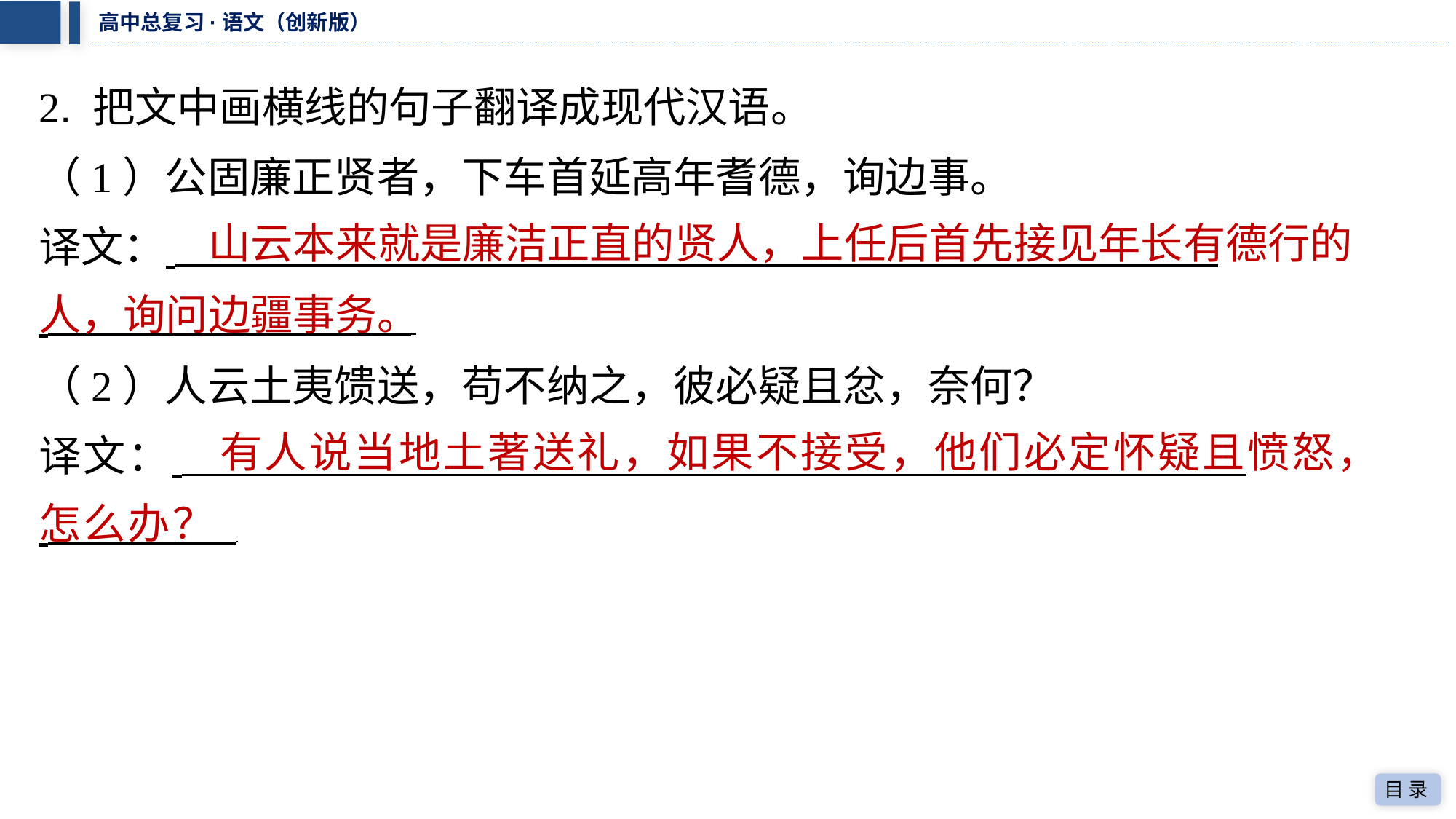

2. 把文中画横线的句子翻译成现代汉语。
（1）公固廉正贤者，下车首延高年耆德，询边事。
山云本来就是廉洁正直的贤人，上任后首先接见年长有德行的
译文：                                                                                                                                                             ⁠
                                                        ⁠
人，询问边疆事务。
（2）人云土夷馈送，苟不纳之，彼必疑且忿，奈何？
有人说当地土著送礼，如果不接受，他们必定怀疑且愤怒，
译文：                                                                                                                                                                ⁠
                              ⁠
怎么办？